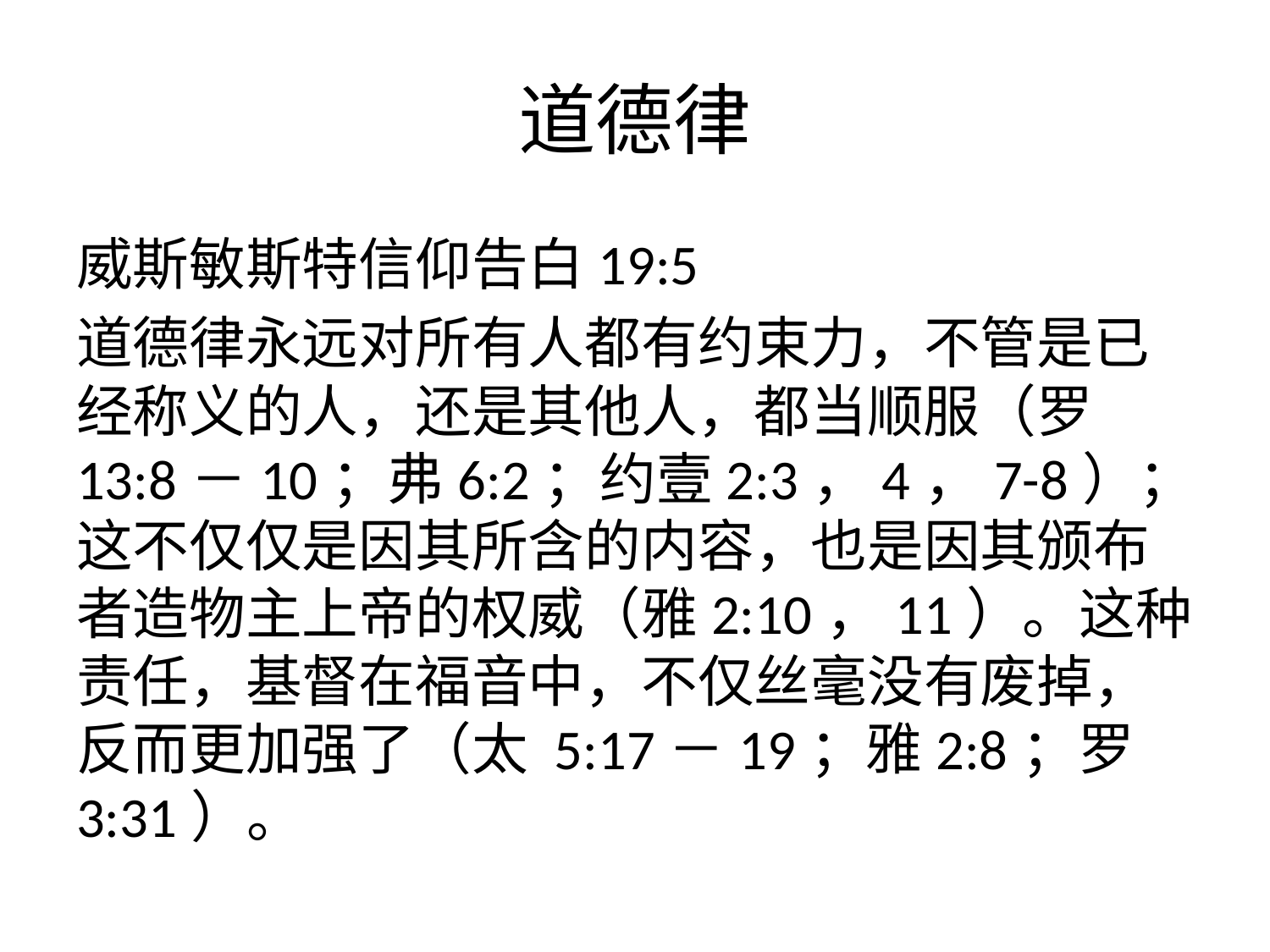

# 道德律
威斯敏斯特信仰告白19:5
道德律永远对所有人都有约束力，不管是已经称义的人，还是其他人，都当顺服（罗13:8－10；弗6:2；约壹2:3，4，7-8）；这不仅仅是因其所含的内容，也是因其颁布者造物主上帝的权威（雅2:10，11）。这种责任，基督在福音中，不仅丝毫没有废掉，反而更加强了（太 5:17－19；雅2:8；罗3:31）。